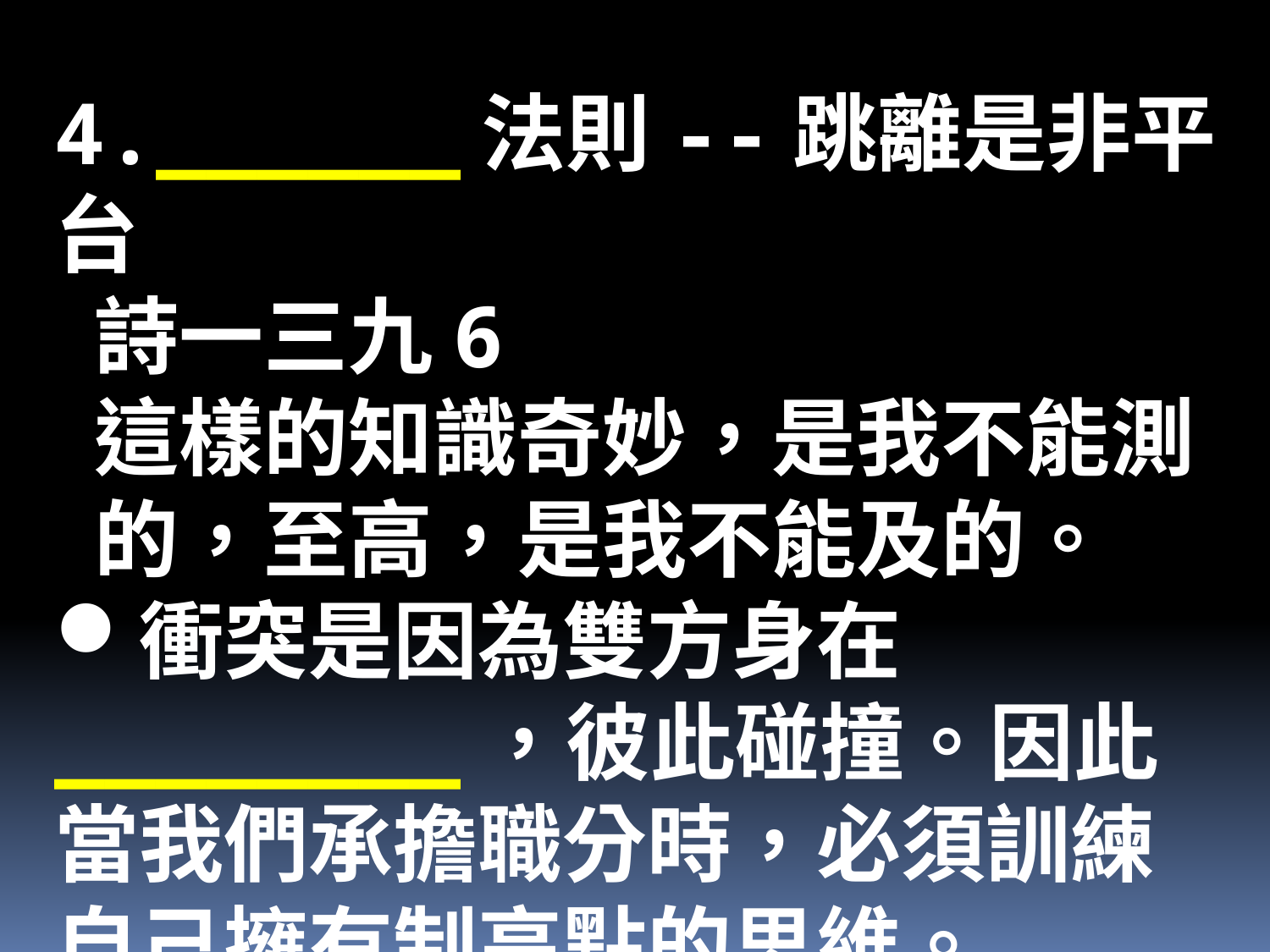

4.______法則--跳離是非平台
 詩一三九6
 這樣的知識奇妙，是我不能測
 的，至高，是我不能及的。
衝突是因為雙方身在________，彼此碰撞。因此當我們承擔職分時，必須訓練自己擁有制高點的思維。